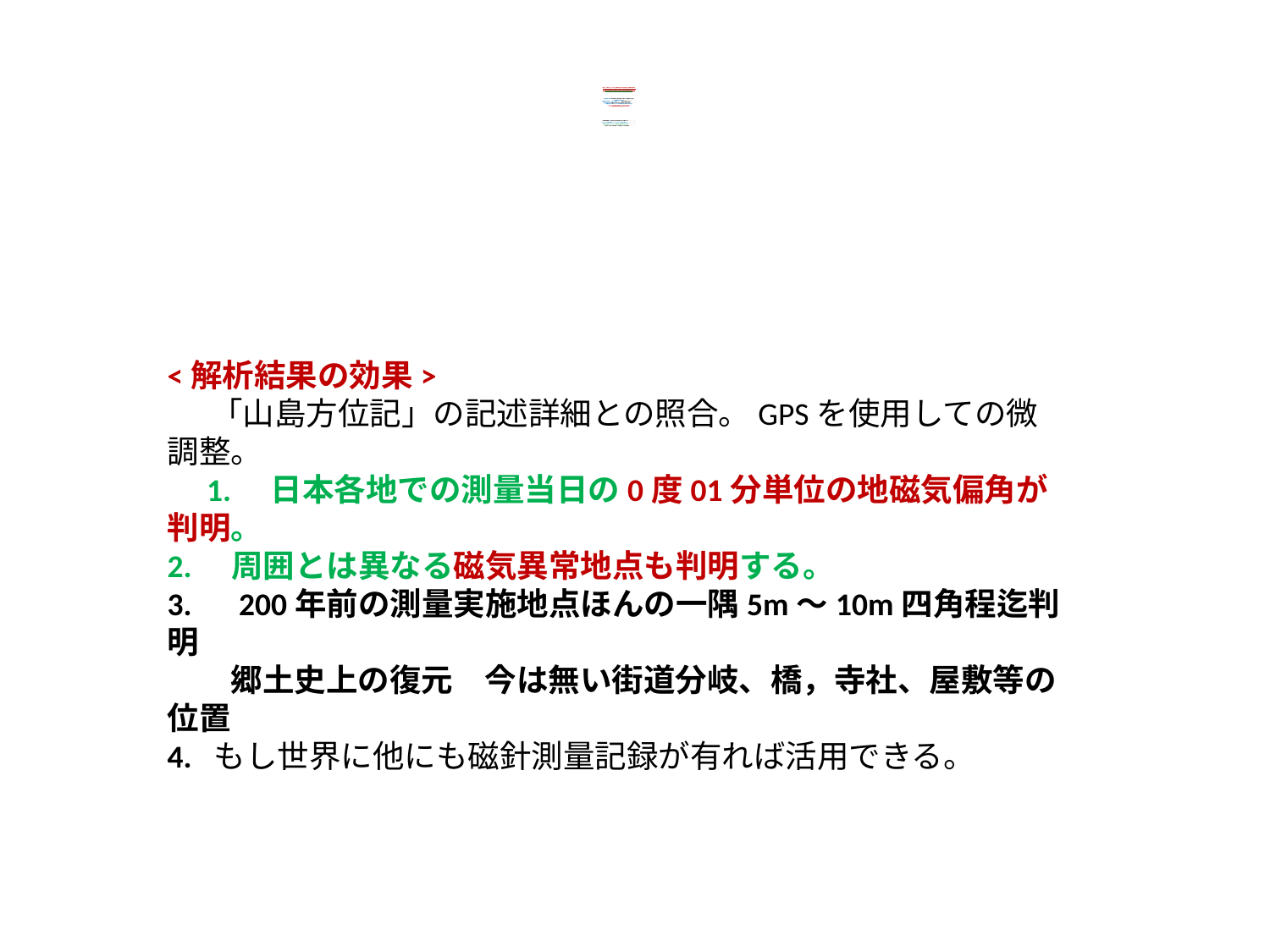

# 国宝「山島方位記」からの測量実施地点の詳細位置の逆算収斂解析が 地磁気を含む同時解析で可能になり1914年以来の課題を解決した。 国宝「山島方位記」の内容がこの解析により初めて読める様になった。 　1.測量対象地点の記載名称と磁針測量方位角から測量対象を同定。。 緯度経度秒単位以下 2.磁針測量方位角　0度05分単位。。。。測量対象を同定する。。。。。 3.測量実施地点の記載地名等で町村内の概略の地域を把握。。。。。 緯度経度10秒程度　300m四角程度〇〇市〇〇町の段階 〇〇市〇〇町〇〇番地や敷地内のどこであるかも含まれる。 　さらに測量実施地点間の詳細経路の解析にも繋がる。 4.景観再現画像上で測量対象の概略真方位角を確認する。。。。。。。 5.上記1.2.3を逆算解析ソフトに入力して計算を実行する。。。。。。。。 6.地磁気偏角が一定になる測量実施地点詳細位置が出る。。。。。。 7.最終的には現地で視程を確認して測量実施地点の位置を微調整。。。。。。

<解析結果の効果>
     「山島方位記」の記述詳細との照合。GPSを使用しての微調整。
　1.　日本各地での測量当日の0度01分単位の地磁気偏角が判明。
2.　周囲とは異なる磁気異常地点も判明する。
3.　200年前の測量実施地点ほんの一隅5m～10m四角程迄判明
　　郷土史上の復元　今は無い街道分岐、橋，寺社、屋敷等の位置
4.  もし世界に他にも磁針測量記録が有れば活用できる。